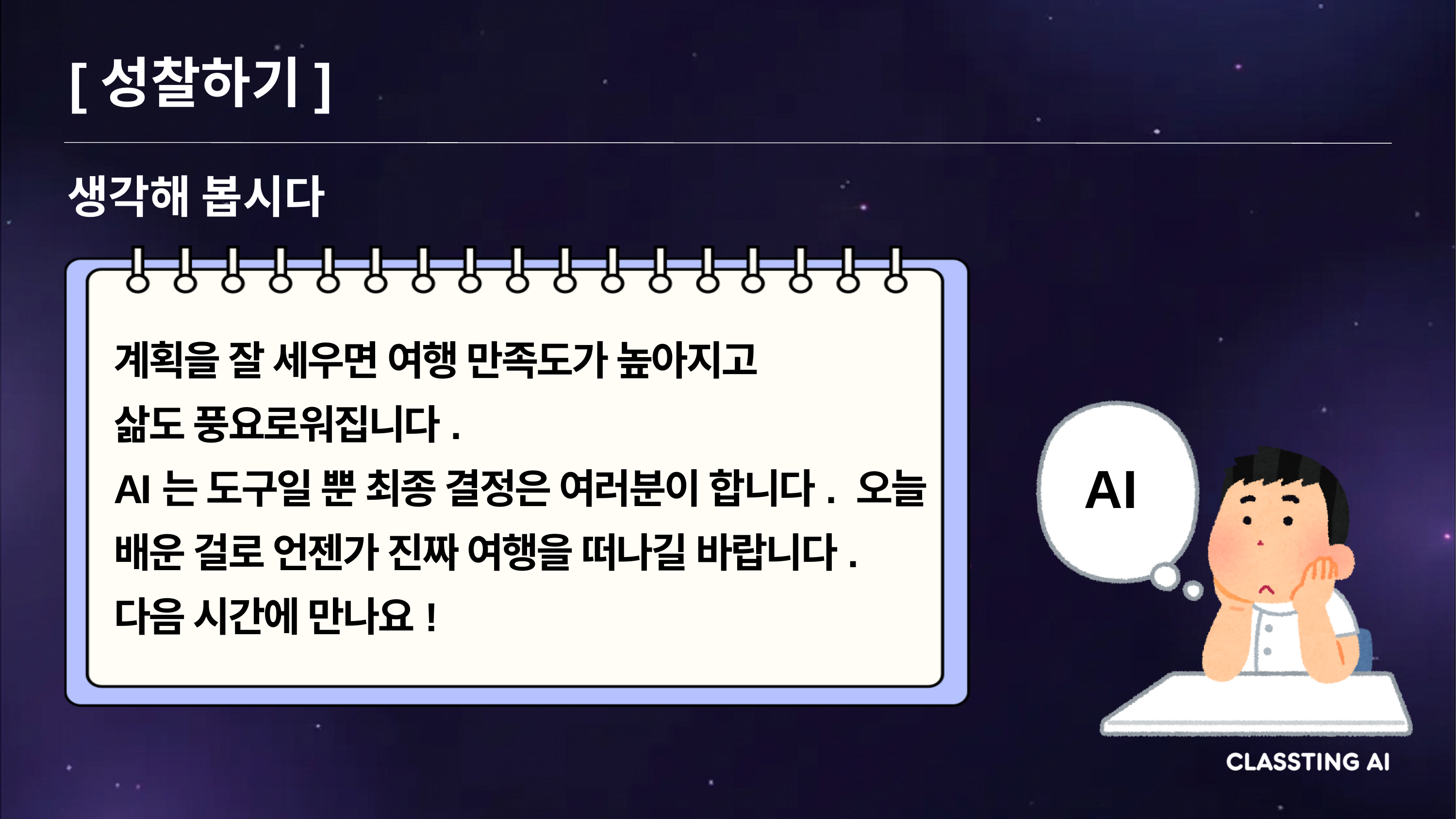

[성찰하기]

생각해 봅시다

계획을 잘 세우면 여행 만족도가 높아지고
삶도 풍요로워집니다.
AI는 도구일 뿐 최종 결정은 여러분이 합니다. 오늘 배운 걸로 언젠가 진짜 여행을 떠나길 바랍니다. 다음 시간에 만나요!

AI